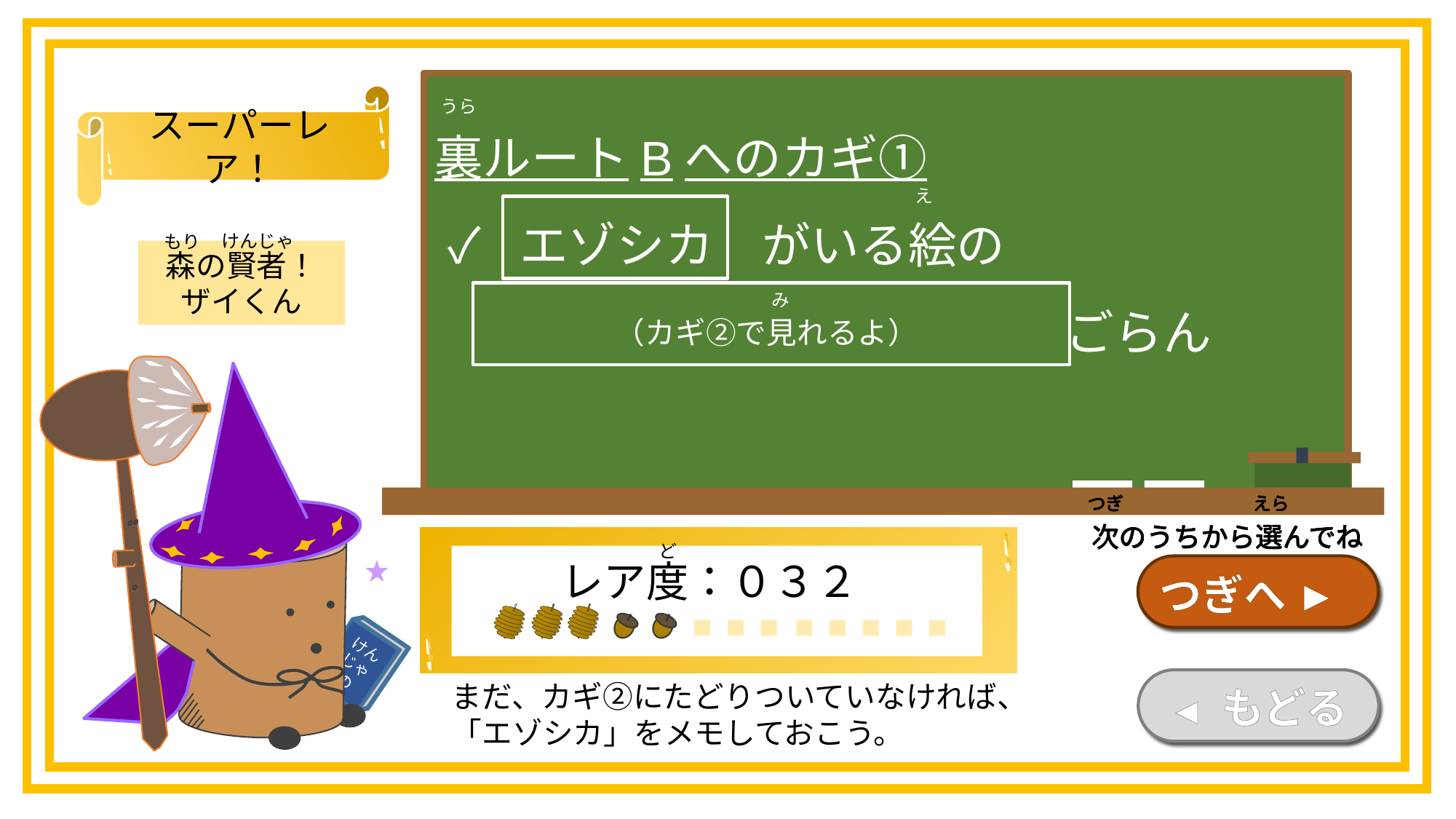

スーパーレア！
うら
裏ルートBへのカギ①
 ✓  エゾシカ　がいる絵の
　　　　　　　　　　　　　ごらん

え

けんじゃ
もり
森の賢者！
ザイくん

み
（カギ②で見れるよ）

けんじゃ
の
本

つぎ
えら
次のうちから選んでね
つぎ
えら
次のうちから選んでね
つぎ
えら
次のうちから選んでね
つぎ
えら
次のうちから選んでね

ど

レア度：０３２

つぎへ ►

まだ、カギ②にたどりついていなければ、
「エゾシカ」をメモしておこう。
◄ もどる